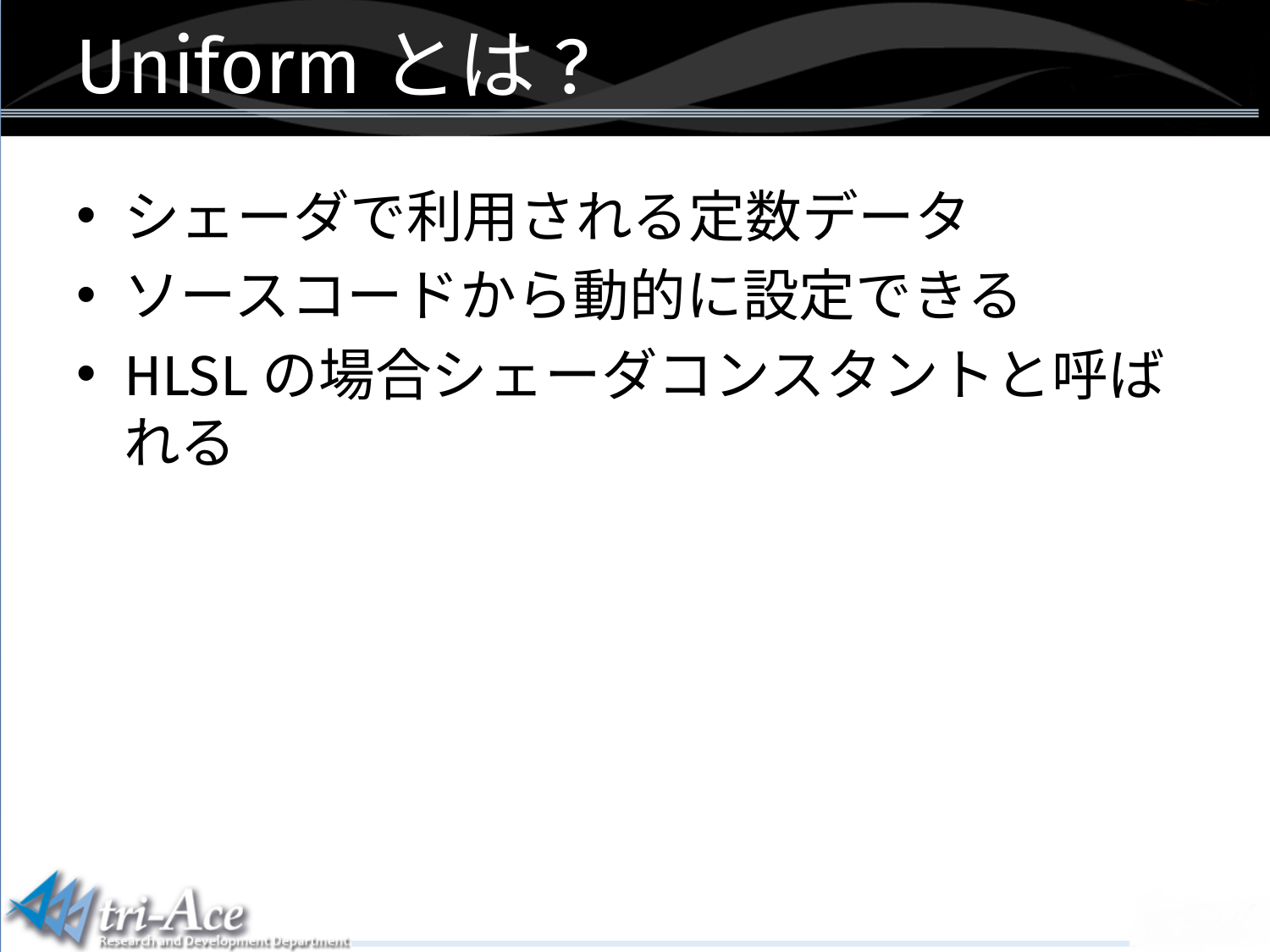

Uniformとは?
シェーダで利用される定数データ
ソースコードから動的に設定できる
HLSLの場合シェーダコンスタントと呼ばれる